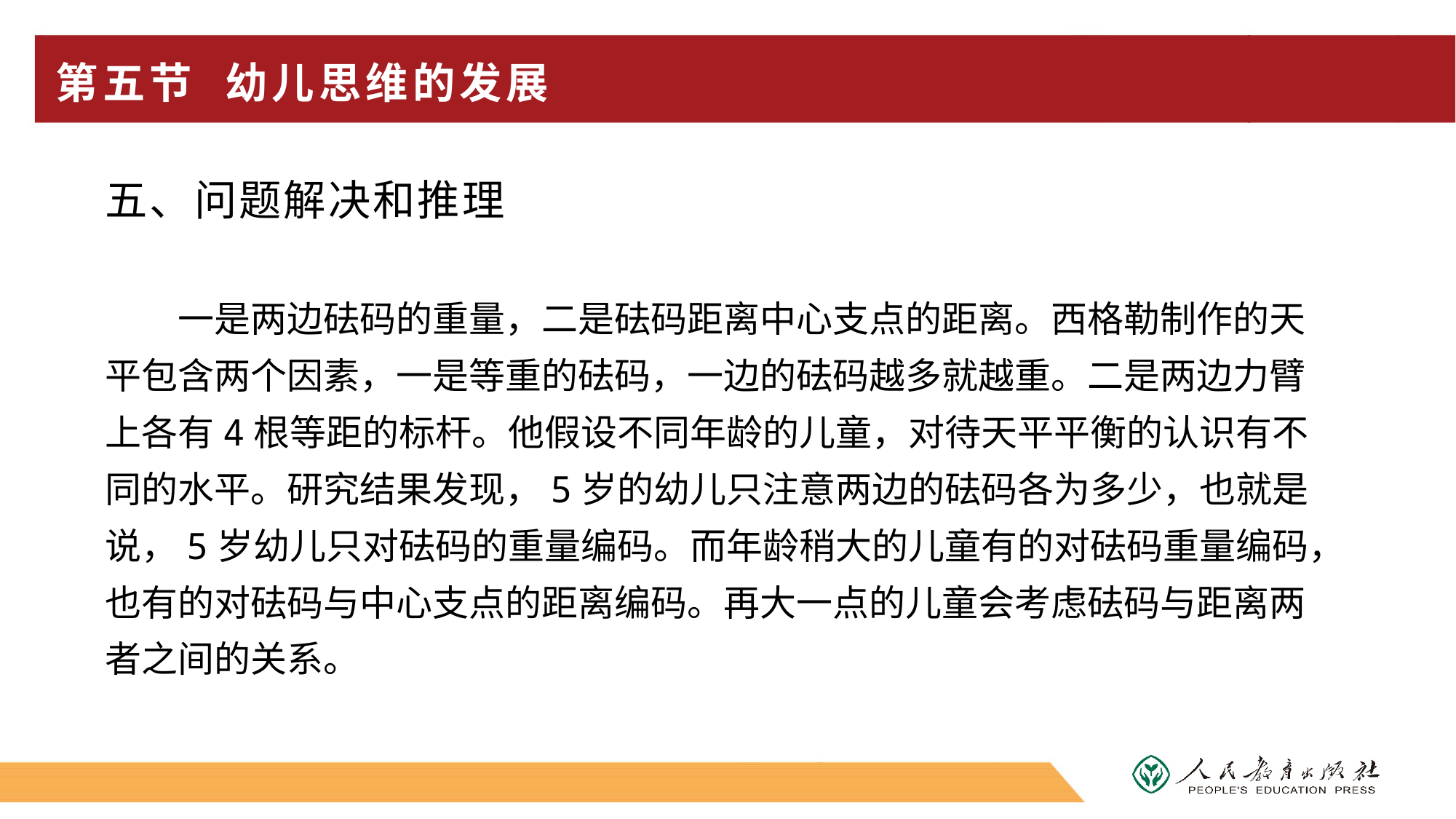

# 第五节  幼儿思维的发展
五、问题解决和推理
一是两边砝码的重量，二是砝码距离中心支点的距离。西格勒制作的天平包含两个因素，一是等重的砝码，一边的砝码越多就越重。二是两边力臂上各有4根等距的标杆。他假设不同年龄的儿童，对待天平平衡的认识有不同的水平。研究结果发现，5岁的幼儿只注意两边的砝码各为多少，也就是说，5岁幼儿只对砝码的重量编码。而年龄稍大的儿童有的对砝码重量编码，也有的对砝码与中心支点的距离编码。再大一点的儿童会考虑砝码与距离两者之间的关系。